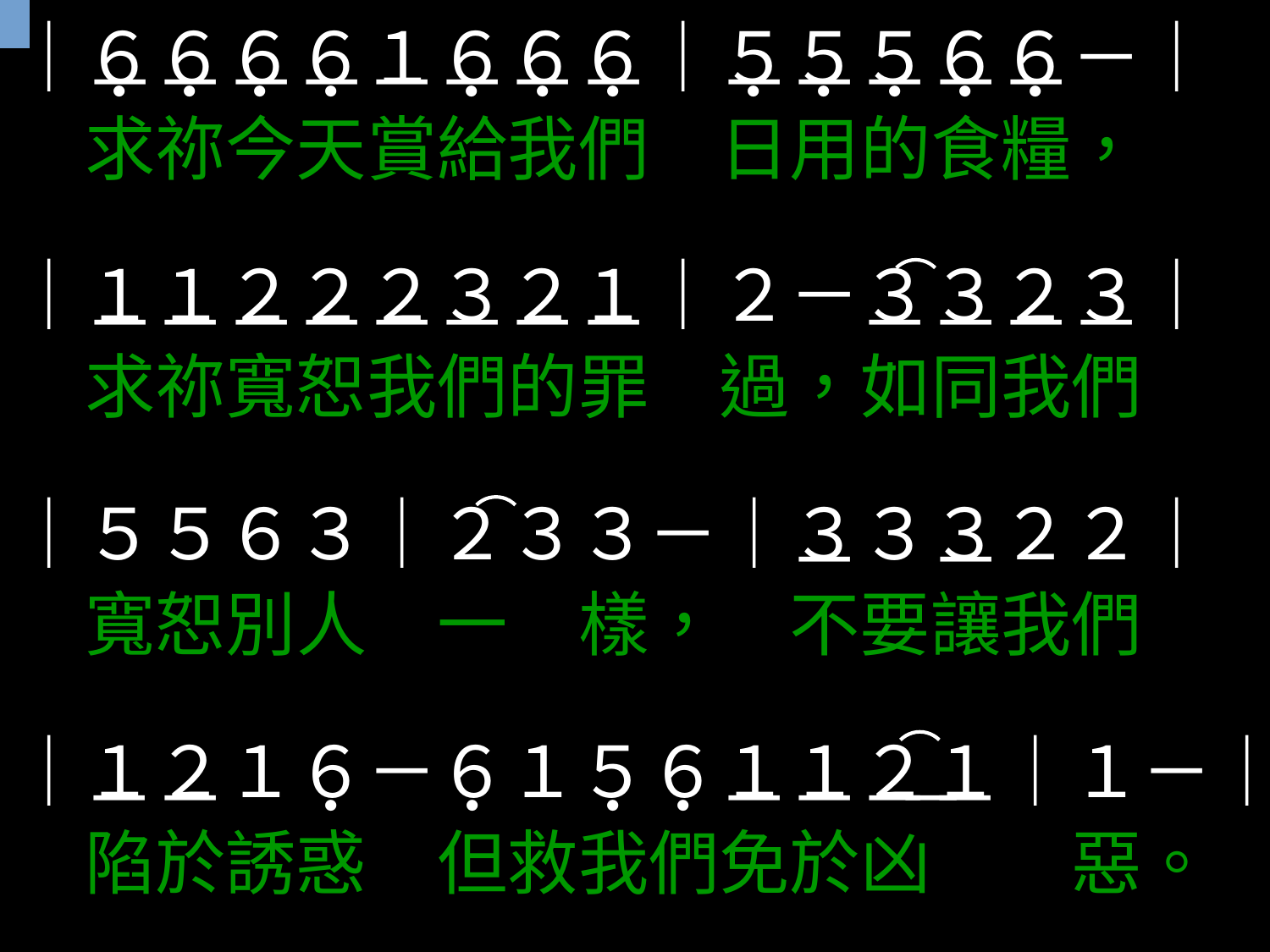

｜６６６６１６６６｜５５５６６－｜
|  |
| --- |
|  |
|  |
|  |
　－－－－－－－－　－－－－－
　．．．．　．．．　．．．．．
　求祢今天賞給我們　日用的食糧，
｜１１２２２３２１｜２－３３２３｜

　－－－－－－－－　　　－－－－
 　　　　　　　　　　　　－
　求祢寬恕我們的罪　過，如同我們
｜５５６３｜２３３－｜３３３２２｜

　　　　　　　　　　　－　－
　寬恕別人　一　樣，　不要讓我們
｜１２１６－６１５６１１２１｜１－｜

　－－　　　　　　　－－－－
 　　　　　　　　　　　　－
　　　　．　．　．．
　陷於誘惑　但救我們免於凶　　惡。